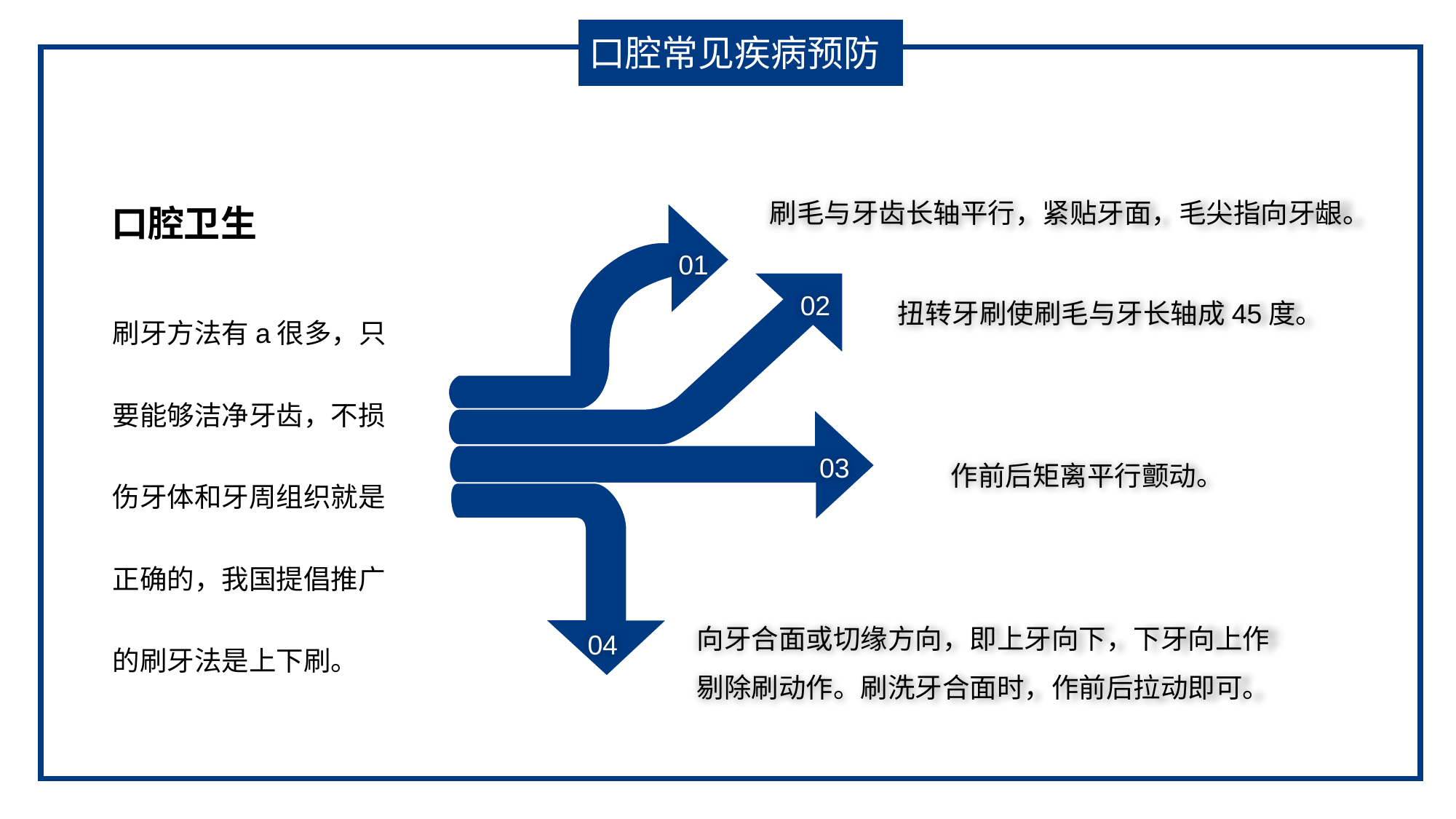

口腔常见疾病预防

刷毛与牙齿长轴平行，紧贴牙面，毛尖指向牙龈。
口腔卫生

01
02
03
04
扭转牙刷使刷毛与牙长轴成45度。
刷牙方法有a很多，只要能够洁净牙齿，不损伤牙体和牙周组织就是正确的，我国提倡推广的刷牙法是上下刷。
作前后矩离平行颤动。
向牙合面或切缘方向，即上牙向下，下牙向上作 剔除刷动作。刷洗牙合面时，作前后拉动即可。